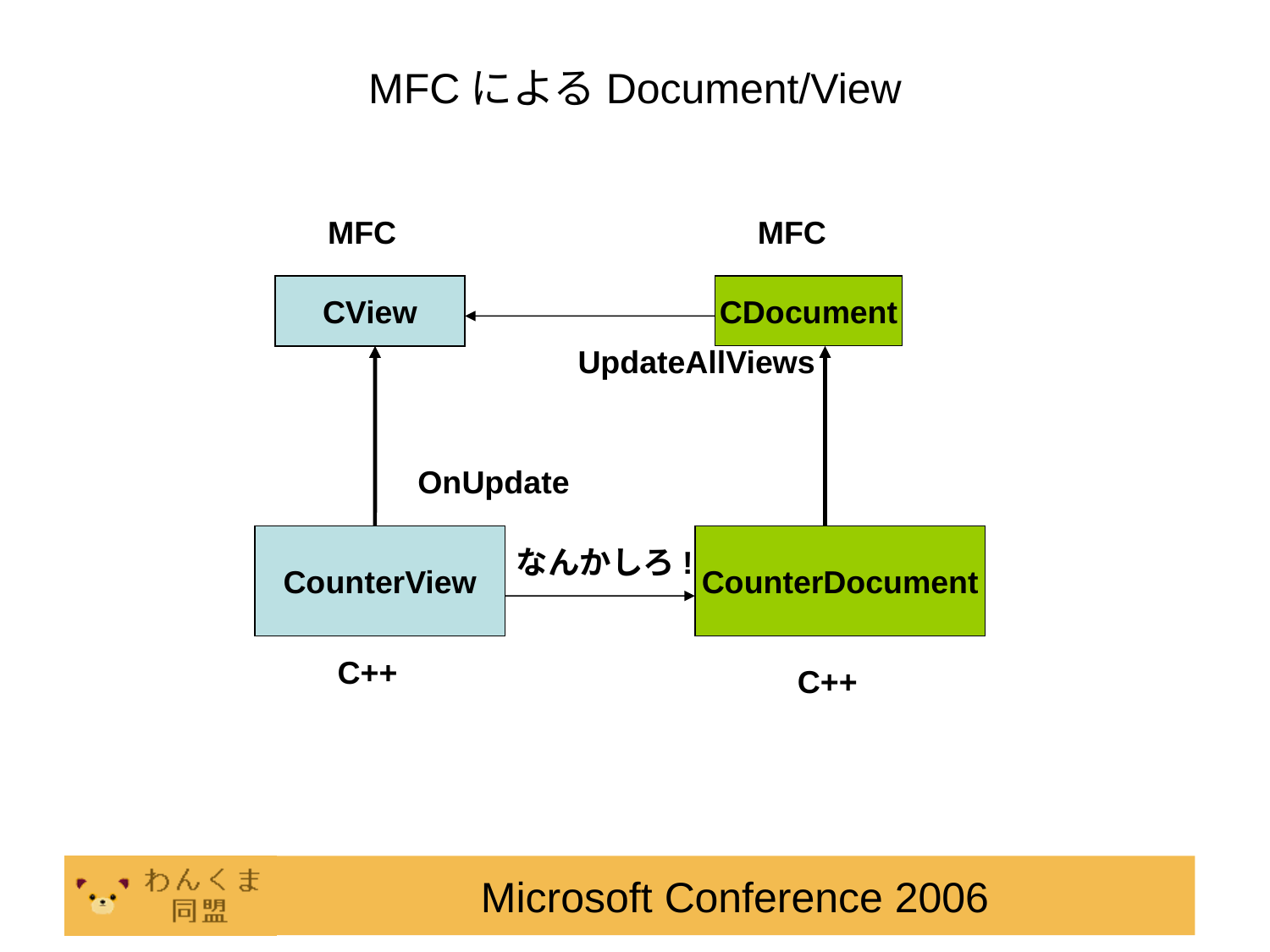

# MFCによるDocument/View
MFC
MFC
CView
CDocument

UpdateAllViews

OnUpdate
CounterView
CounterDocument
なんかしろ!

C++
C++